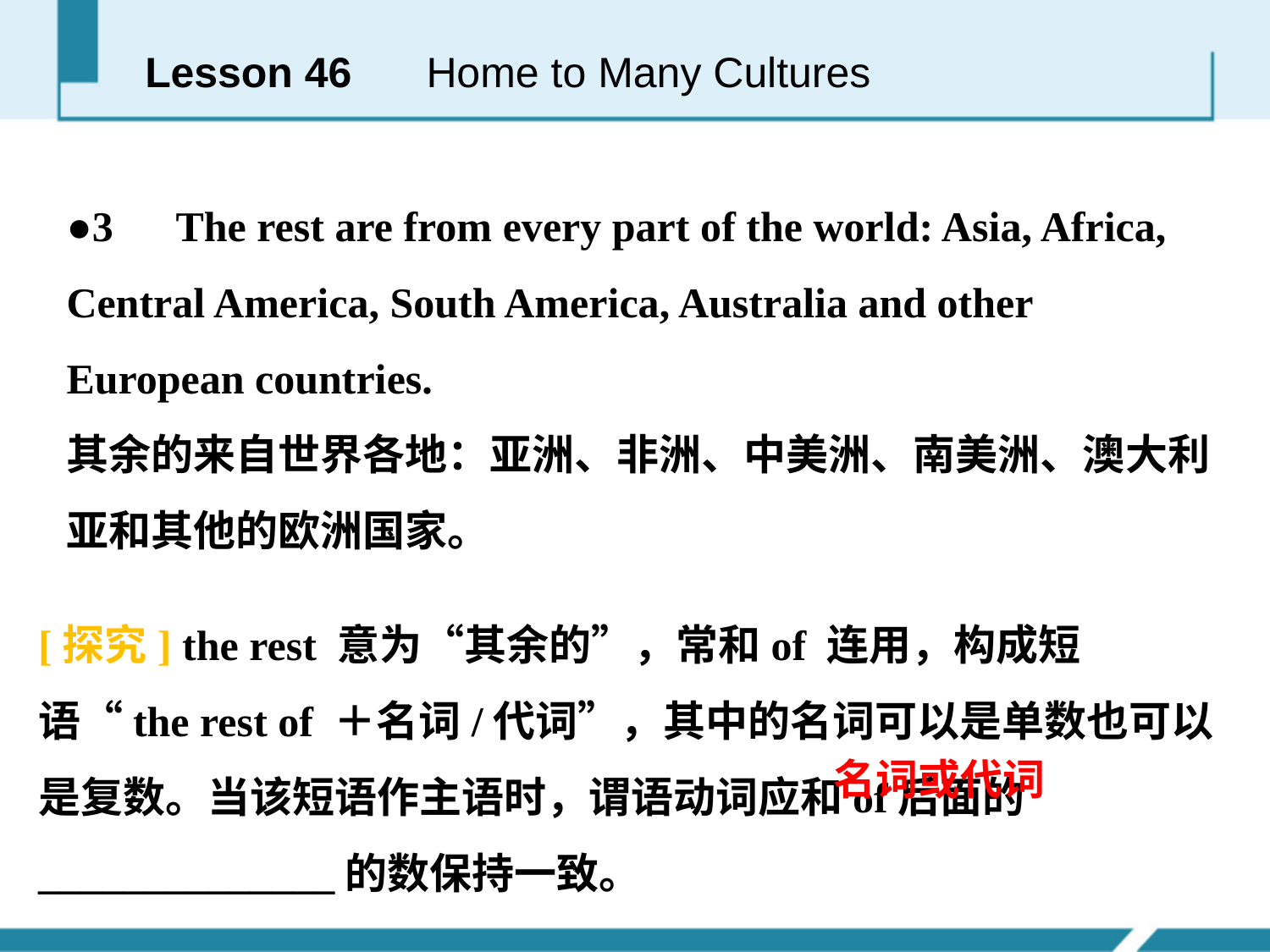

Lesson 46 　Home to Many Cultures
●3　The rest are from every part of the world: Asia, Africa, Central America, South America, Australia and other European countries.
其余的来自世界各地：亚洲、非洲、中美洲、南美洲、澳大利亚和其他的欧洲国家。
[探究] the rest 意为“其余的”，常和of 连用，构成短语“the rest of ＋名词/代词”，其中的名词可以是单数也可以是复数。当该短语作主语时，谓语动词应和of后面的______________的数保持一致。
名词或代词